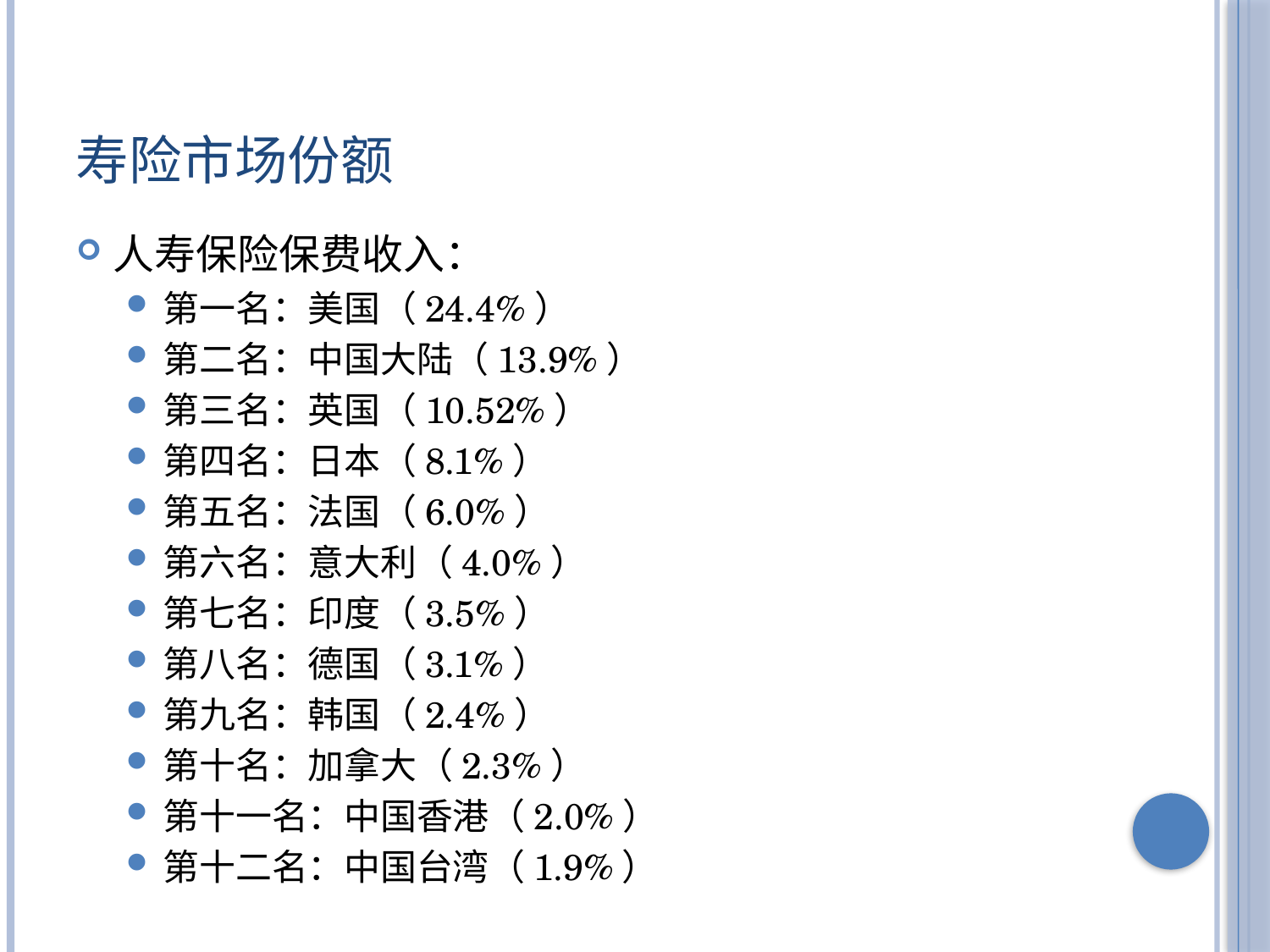

# 寿险市场份额
人寿保险保费收入：
第一名：美国（24.4%）
第二名：中国大陆（13.9%）
第三名：英国（10.52%）
第四名：日本（8.1%）
第五名：法国（6.0%）
第六名：意大利（4.0%）
第七名：印度（3.5%）
第八名：德国（3.1%）
第九名：韩国（2.4%）
第十名：加拿大（2.3%）
第十一名：中国香港（2.0%）
第十二名：中国台湾（1.9%）